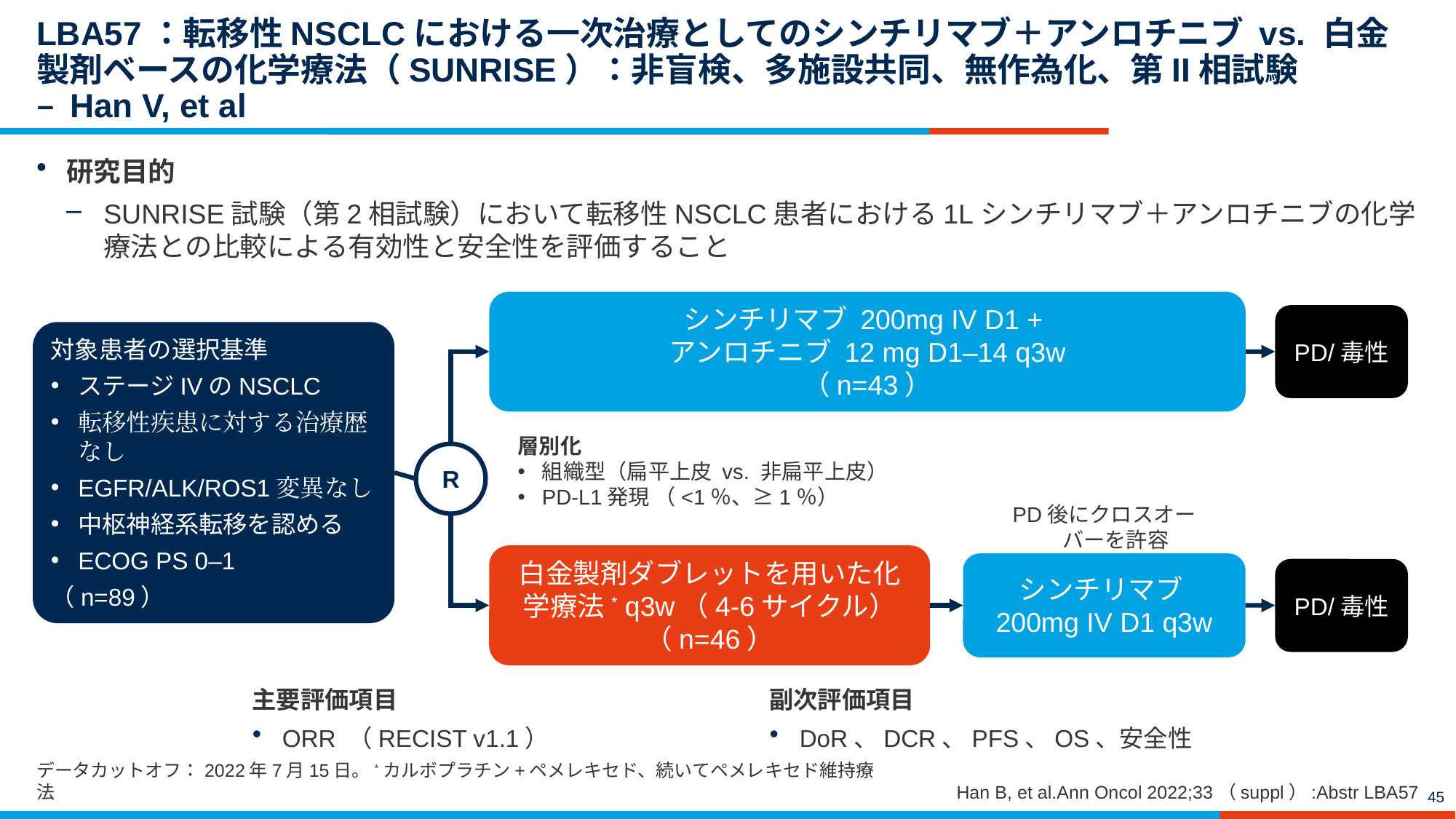

# LBA57：転移性NSCLCにおける一次治療としてのシンチリマブ＋アンロチニブ vs. 白金製剤ベースの化学療法（SUNRISE）：非盲検、多施設共同、無作為化、第II相試験 – Han V, et al
研究目的
SUNRISE試験（第2相試験）において転移性NSCLC患者における1Lシンチリマブ＋アンロチニブの化学療法との比較による有効性と安全性を評価すること
シンチリマブ 200mg IV D1 +
アンロチニブ 12 mg D1–14 q3w
（n=43）
PD/毒性
対象患者の選択基準
ステージIVのNSCLC
転移性疾患に対する治療歴なし
EGFR/ALK/ROS1変異なし
中枢神経系転移を認める
ECOG PS 0–1
（n=89）
層別化
組織型（扁平上皮 vs. 非扁平上皮）
PD-L1発現 （<1％、≥1％）
R
PD後にクロスオーバーを許容
白金製剤ダブレットを用いた化学療法* q3w（4-6サイクル）
（n=46）
シンチリマブ
200mg IV D1 q3w
PD/毒性
主要評価項目
ORR （RECIST v1.1）
副次評価項目
DoR、DCR、PFS、OS、安全性
データカットオフ：2022年7月15日。*カルボプラチン+ペメレキセド、続いてペメレキセド維持療法
Han B, et al.Ann Oncol 2022;33（suppl）:Abstr LBA57